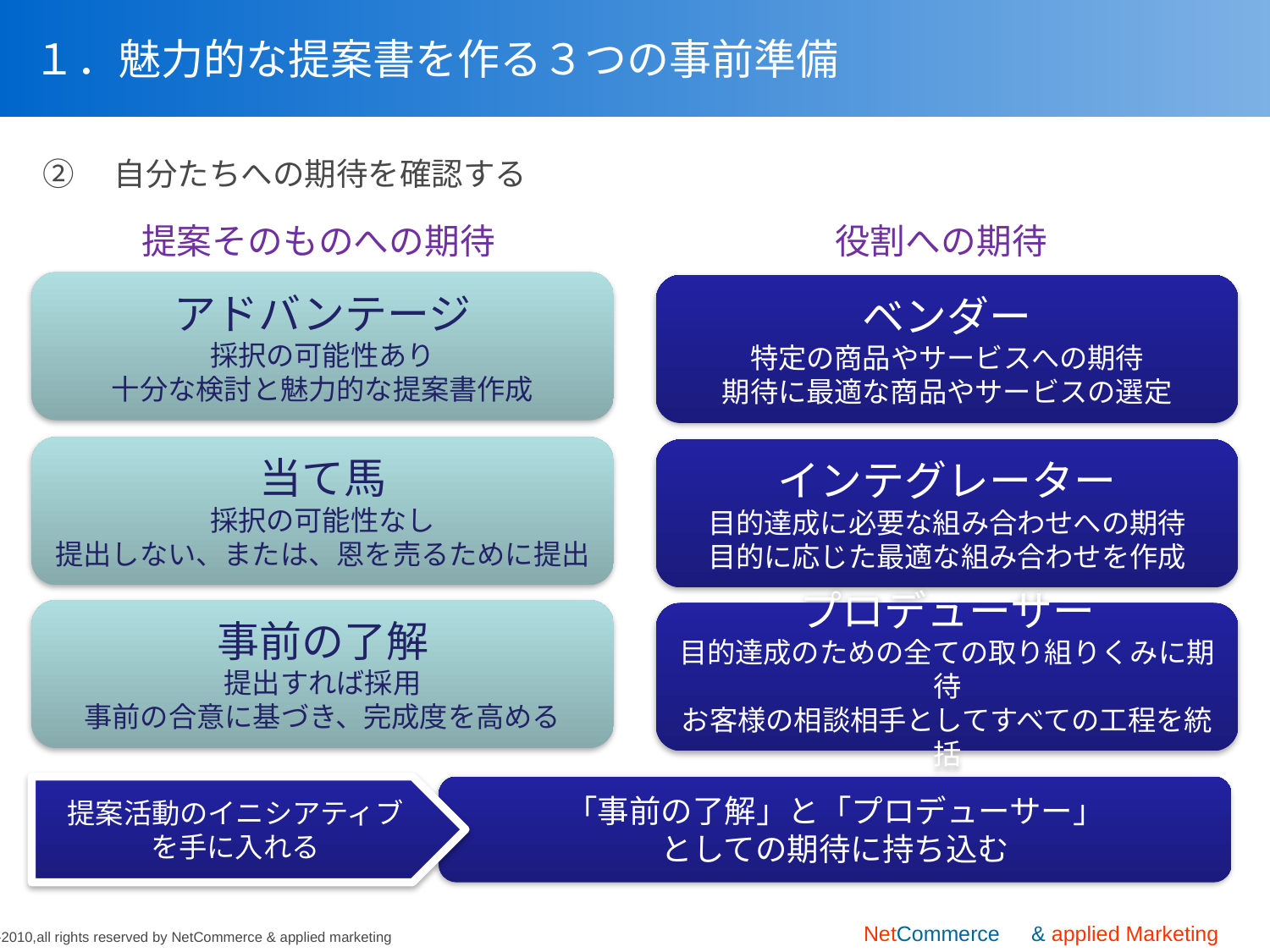

# １．魅力的な提案書を作る３つの事前準備
②　自分たちへの期待を確認する
提案そのものへの期待
役割への期待
アドバンテージ
採択の可能性あり
十分な検討と魅力的な提案書作成
ベンダー
特定の商品やサービスへの期待
期待に最適な商品やサービスの選定
当て馬
採択の可能性なし
提出しない、または、恩を売るために提出
インテグレーター
目的達成に必要な組み合わせへの期待
目的に応じた最適な組み合わせを作成
事前の了解
提出すれば採用
事前の合意に基づき、完成度を高める
プロデューサー
目的達成のための全ての取り組りくみに期待
お客様の相談相手としてすべての工程を統括
提案活動のイニシアティブ
を手に入れる
「事前の了解」と「プロデューサー」
としての期待に持ち込む